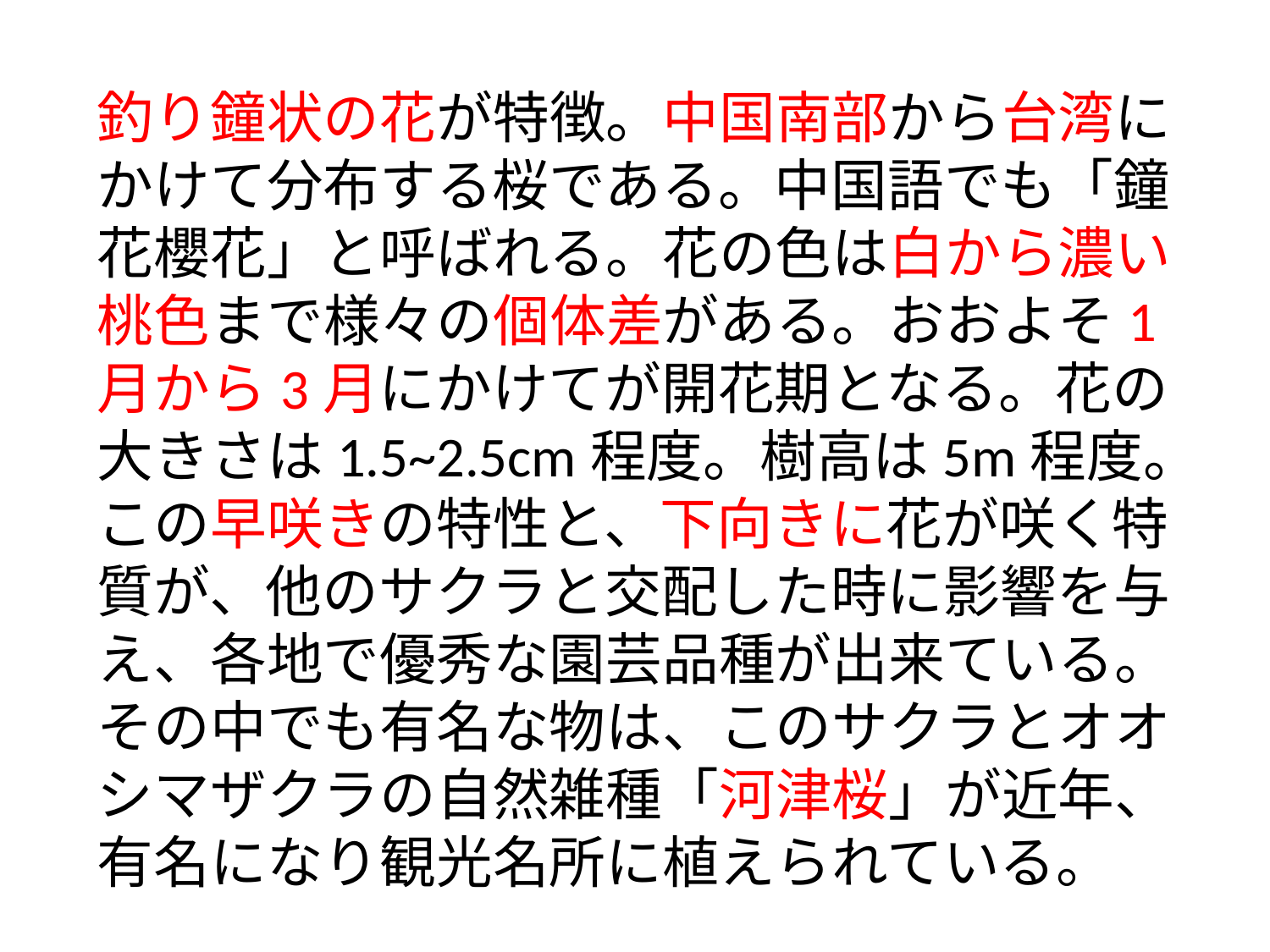

釣り鐘状の花が特徴。中国南部から台湾にかけて分布する桜である。中国語でも「鐘花櫻花」と呼ばれる。花の色は白から濃い桃色まで様々の個体差がある。おおよそ1月から3月にかけてが開花期となる。花の大きさは1.5~2.5cm程度。樹高は5m程度。この早咲きの特性と、下向きに花が咲く特質が、他のサクラと交配した時に影響を与え、各地で優秀な園芸品種が出来ている。その中でも有名な物は、このサクラとオオシマザクラの自然雑種「河津桜」が近年、有名になり観光名所に植えられている。